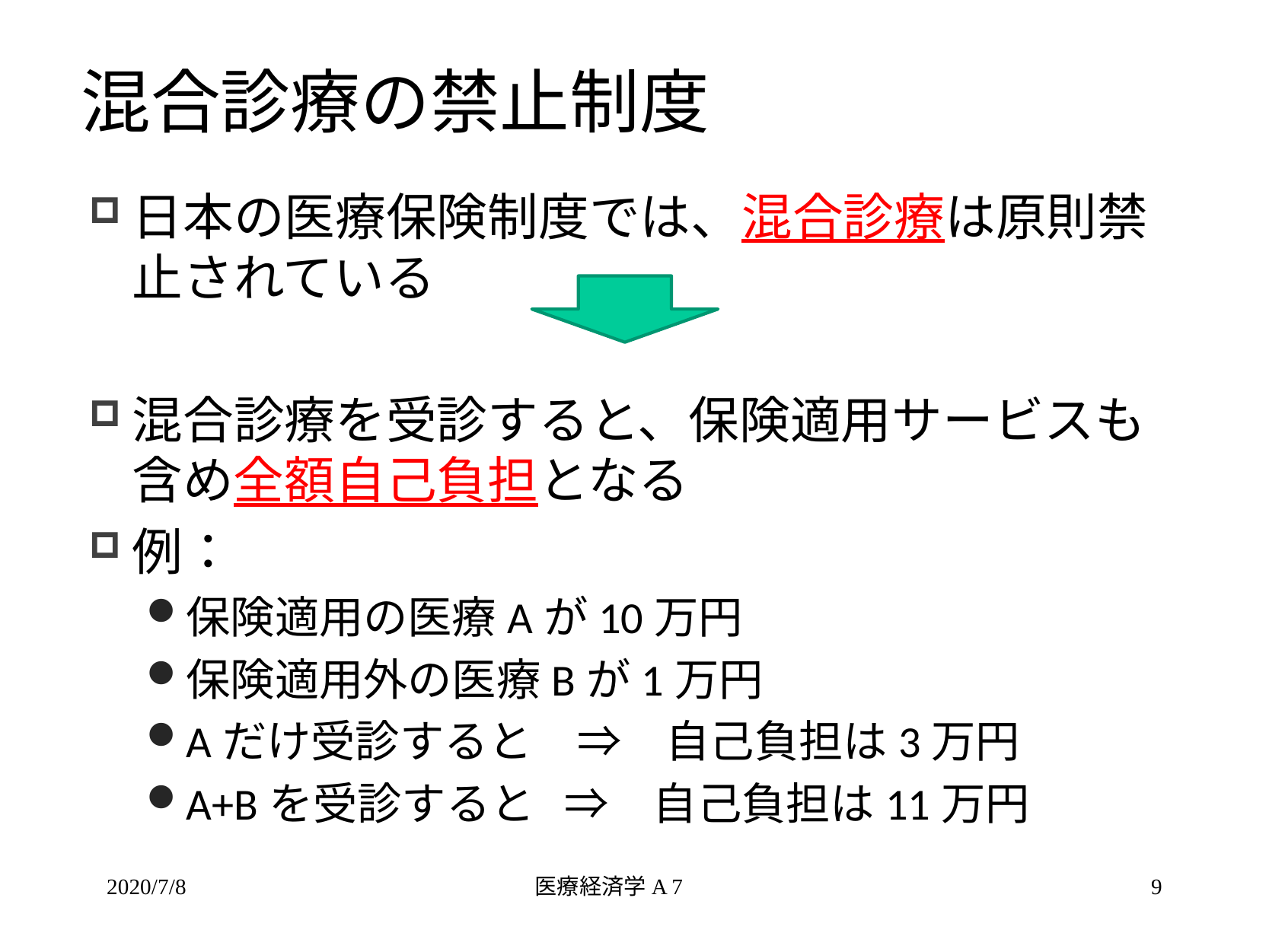

# 混合診療の禁止制度
日本の医療保険制度では、混合診療は原則禁止されている

混合診療を受診すると、保険適用サービスも含め全額自己負担となる
例：
保険適用の医療Aが10万円
保険適用外の医療Bが1万円
Aだけ受診すると　⇒　自己負担は3万円
A+Bを受診すると   ⇒　自己負担は11万円

2020/7/8
医療経済学A 7
9